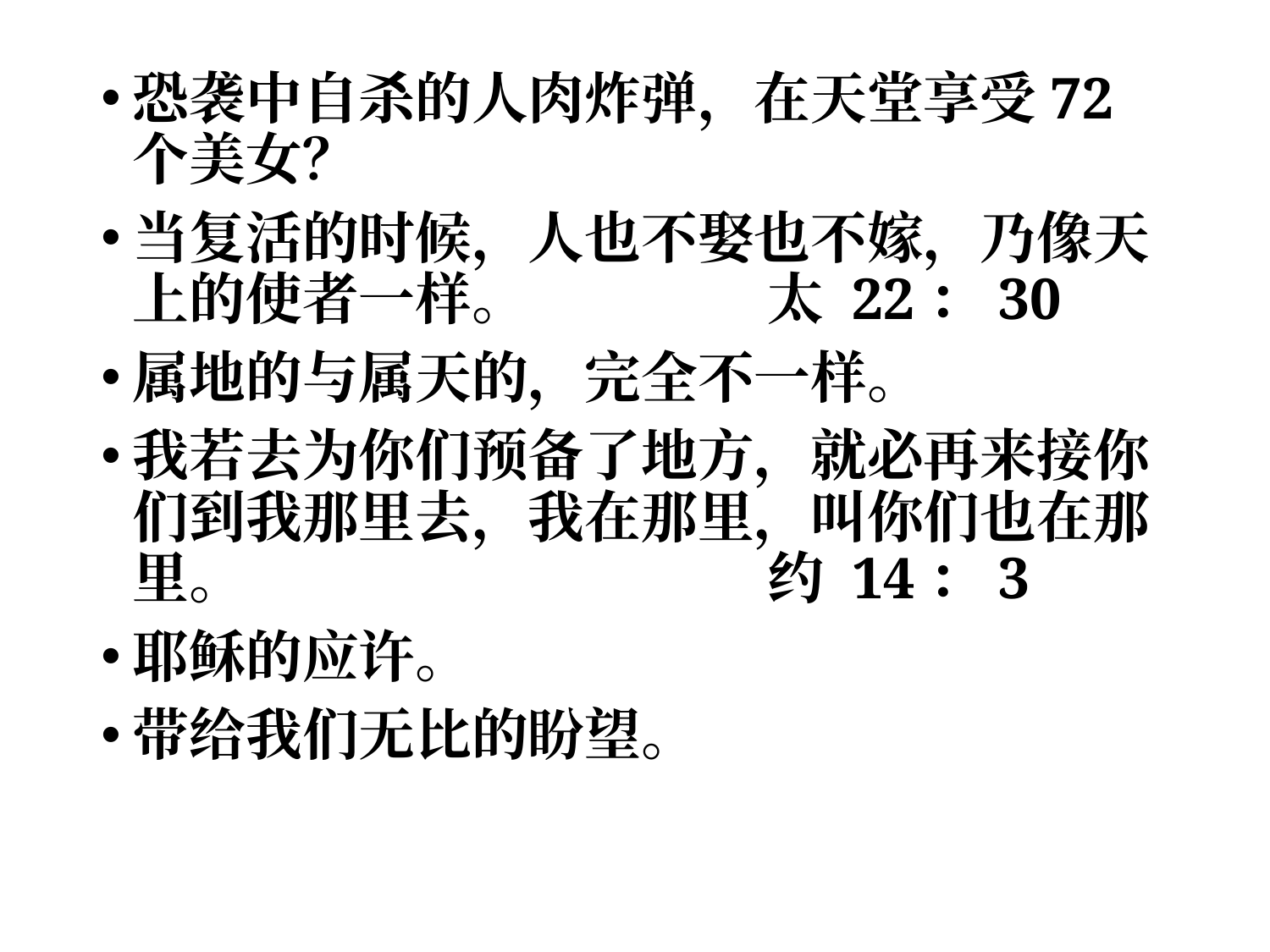

恐袭中自杀的人肉炸弹，在天堂享受72个美女？
当复活的时候，人也不娶也不嫁，乃像天上的使者一样。		太 22：30
属地的与属天的，完全不一样。
我若去为你们预备了地方，就必再来接你们到我那里去，我在那里，叫你们也在那里。 				约 14：3
耶稣的应许。
带给我们无比的盼望。